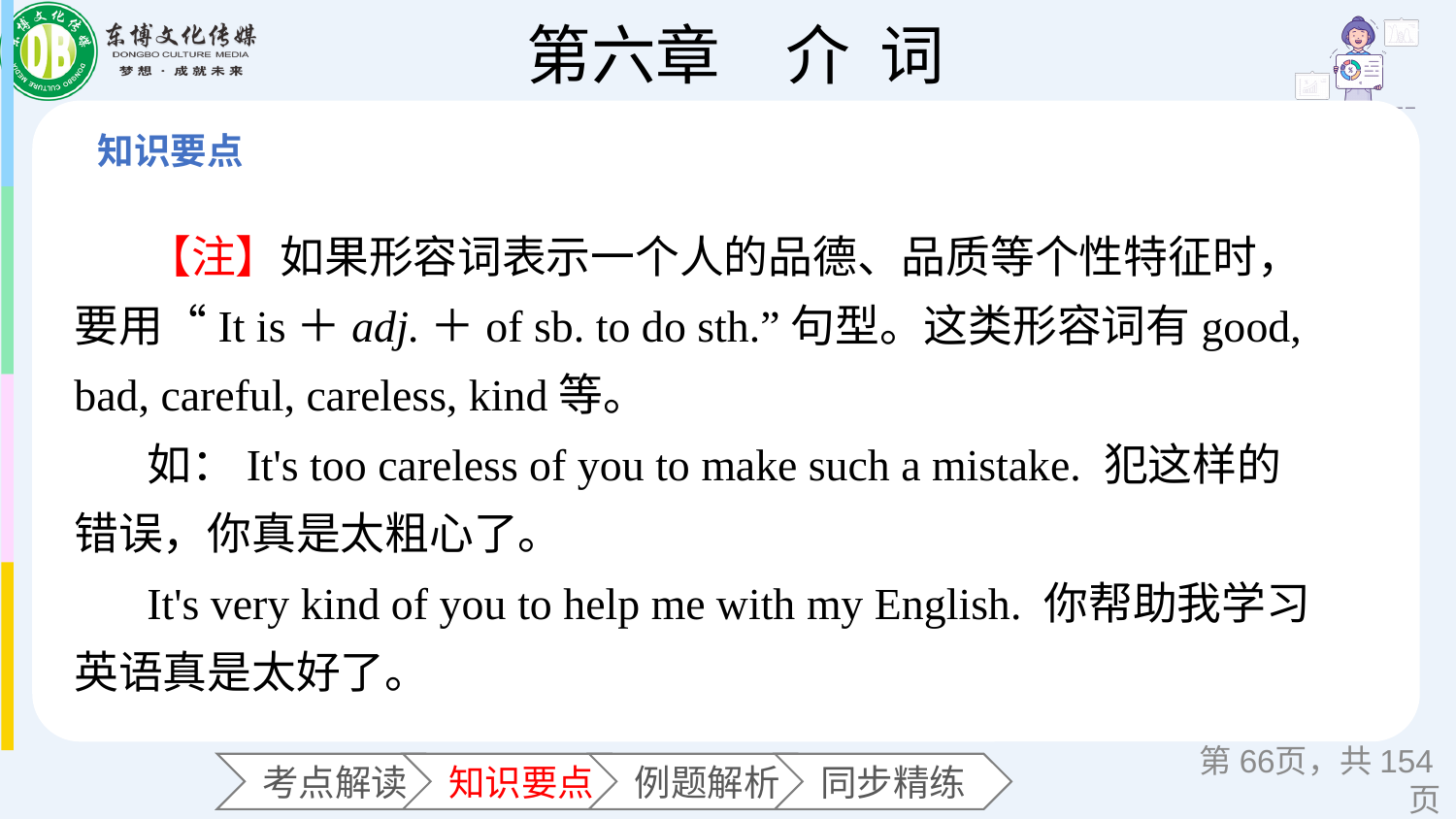

【注】如果形容词表示一个人的品德、品质等个性特征时，要用“It is＋adj.＋of sb. to do sth.”句型。这类形容词有good, bad, careful, careless, kind等。
如：It's too careless of you to make such a mistake. 犯这样的错误，你真是太粗心了。
It's very kind of you to help me with my English. 你帮助我学习英语真是太好了。
第66页，共154页